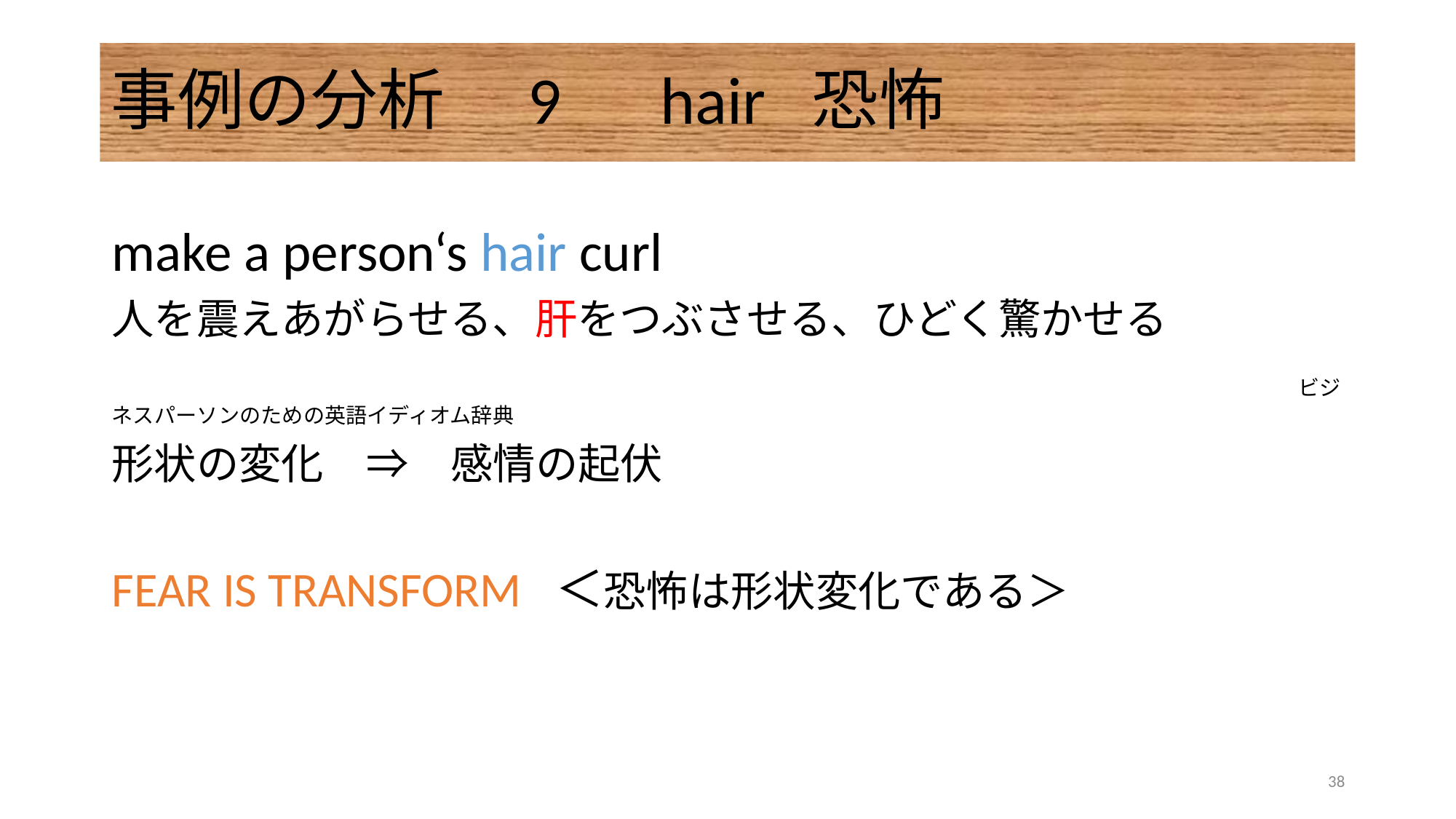

# 事例の分析　9　hair  恐怖
make a person‘s hair curl
人を震えあがらせる、肝をつぶさせる、ひどく驚かせる
　　　　　　　　　　　　　　　　　　　　　　　　　　　　ビジネスパーソンのための英語イディオム辞典
形状の変化　⇒　感情の起伏

FEAR IS TRANSFORM  ＜恐怖は形状変化である＞

38